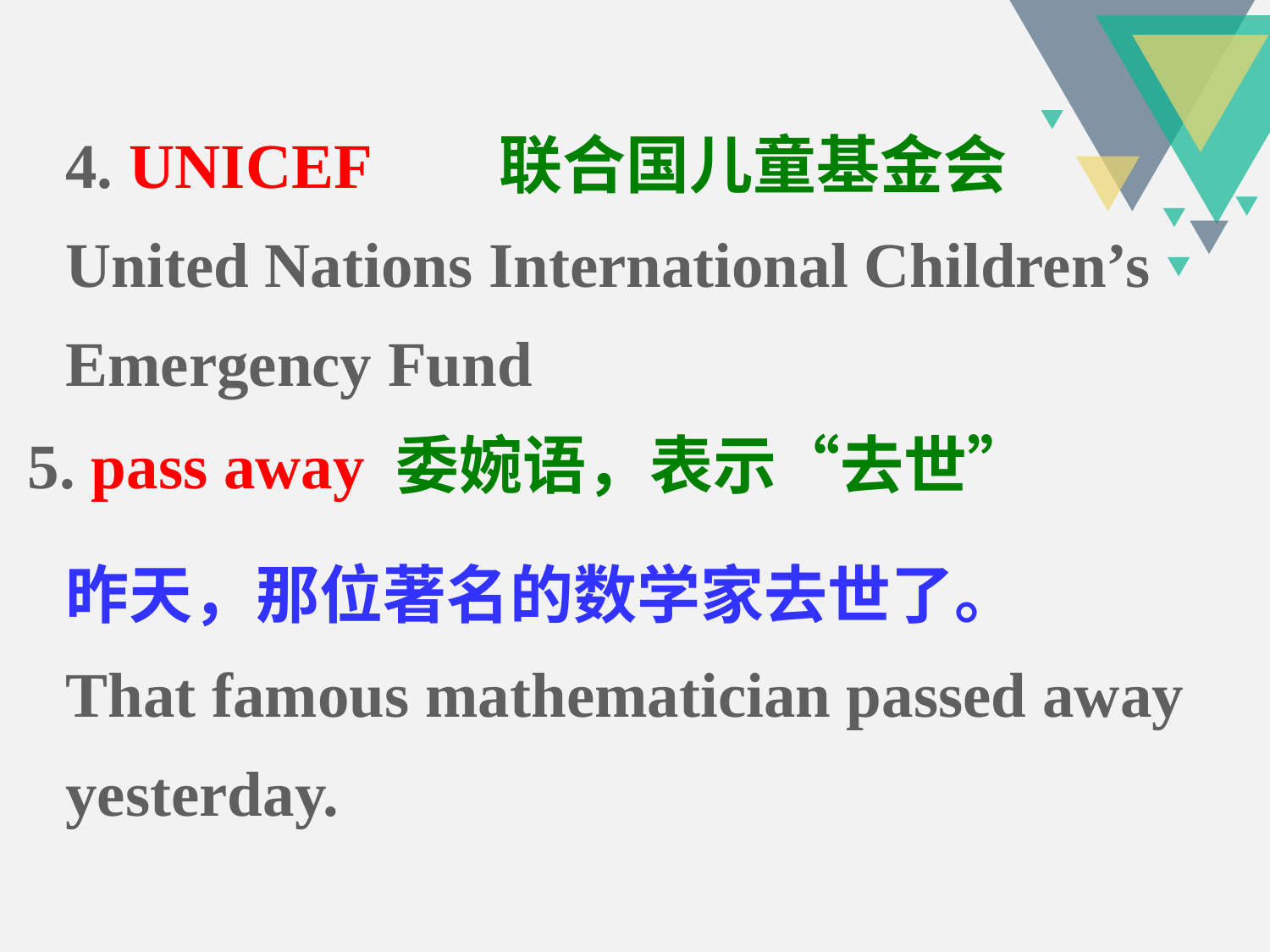

4. UNICEF       联合国儿童基金会
United Nations International Children’s Emergency Fund
5. pass away 委婉语，表示“去世”
昨天，那位著名的数学家去世了。
That famous mathematician passed away yesterday.